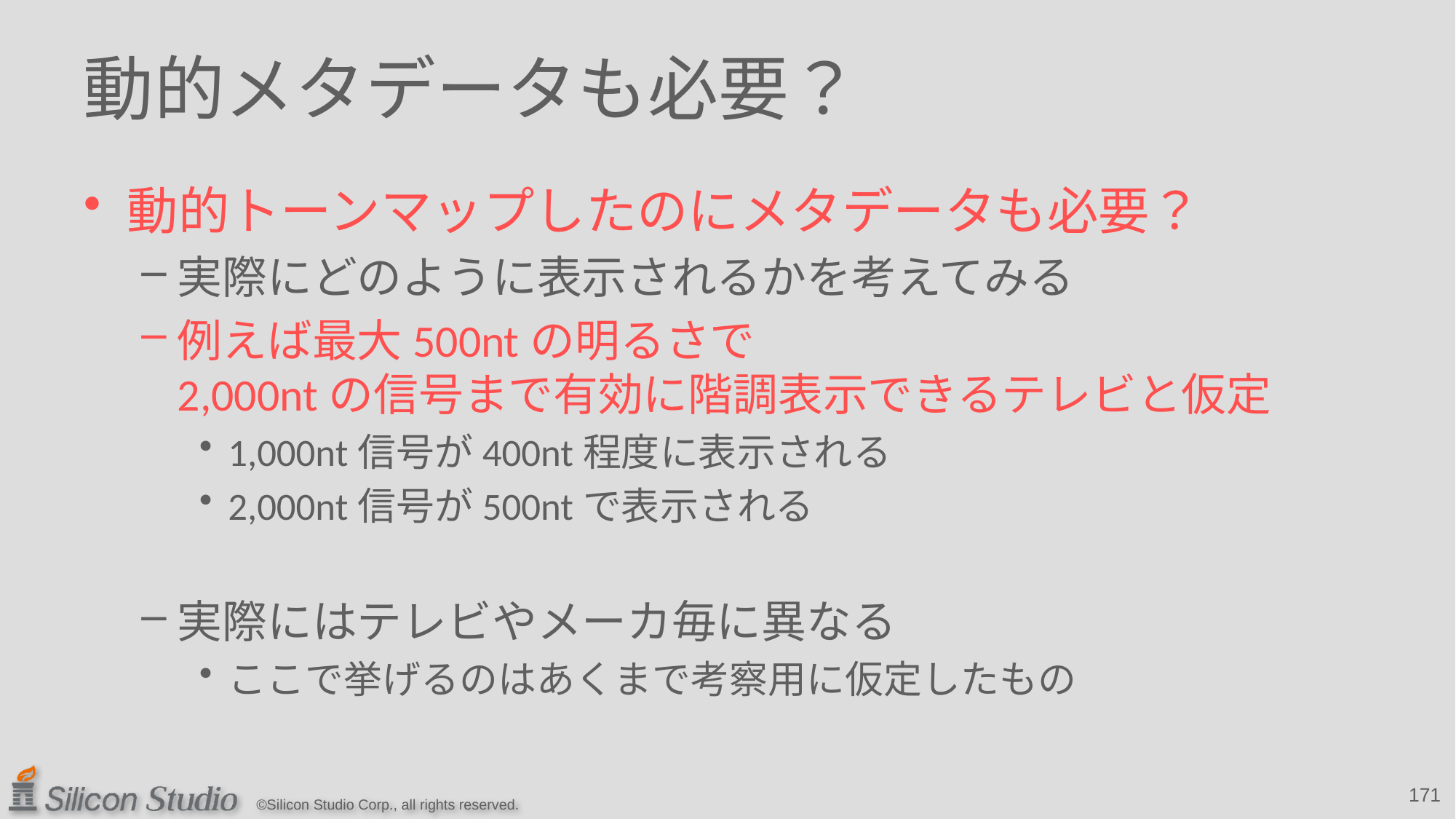

# 動的メタデータも必要？
動的トーンマップしたのにメタデータも必要？
実際にどのように表示されるかを考えてみる
例えば最大500ntの明るさで
2,000ntの信号まで有効に階調表示できるテレビと仮定
1,000nt信号が400nt程度に表示される
2,000nt信号が500ntで表示される

実際にはテレビやメーカ毎に異なる
ここで挙げるのはあくまで考察用に仮定したもの
171